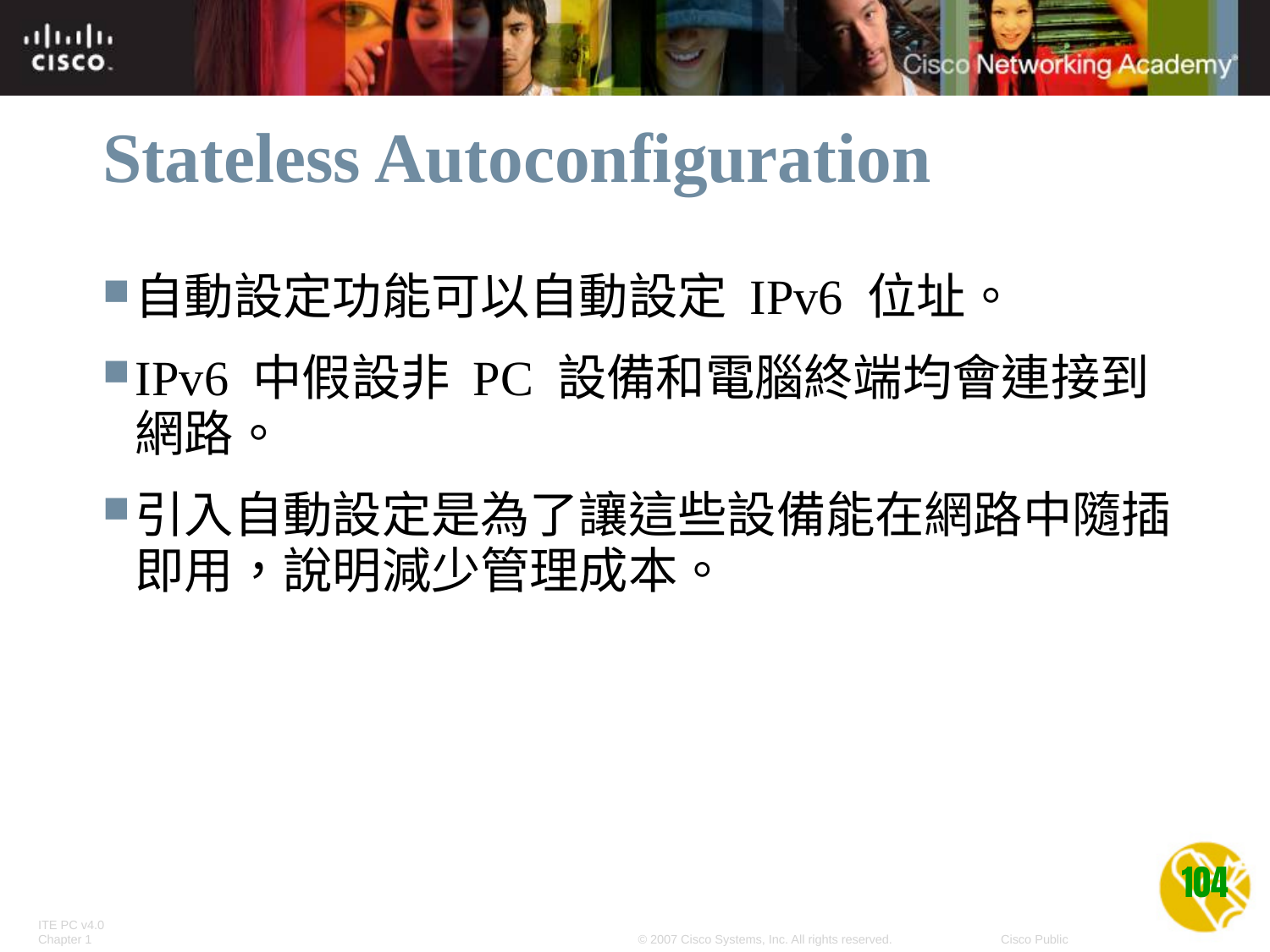

# Stateless Autoconfiguration
自動設定功能可以自動設定 IPv6 位址。
IPv6 中假設非 PC 設備和電腦終端均會連接到網路。
引入自動設定是為了讓這些設備能在網路中隨插即用，說明減少管理成本。